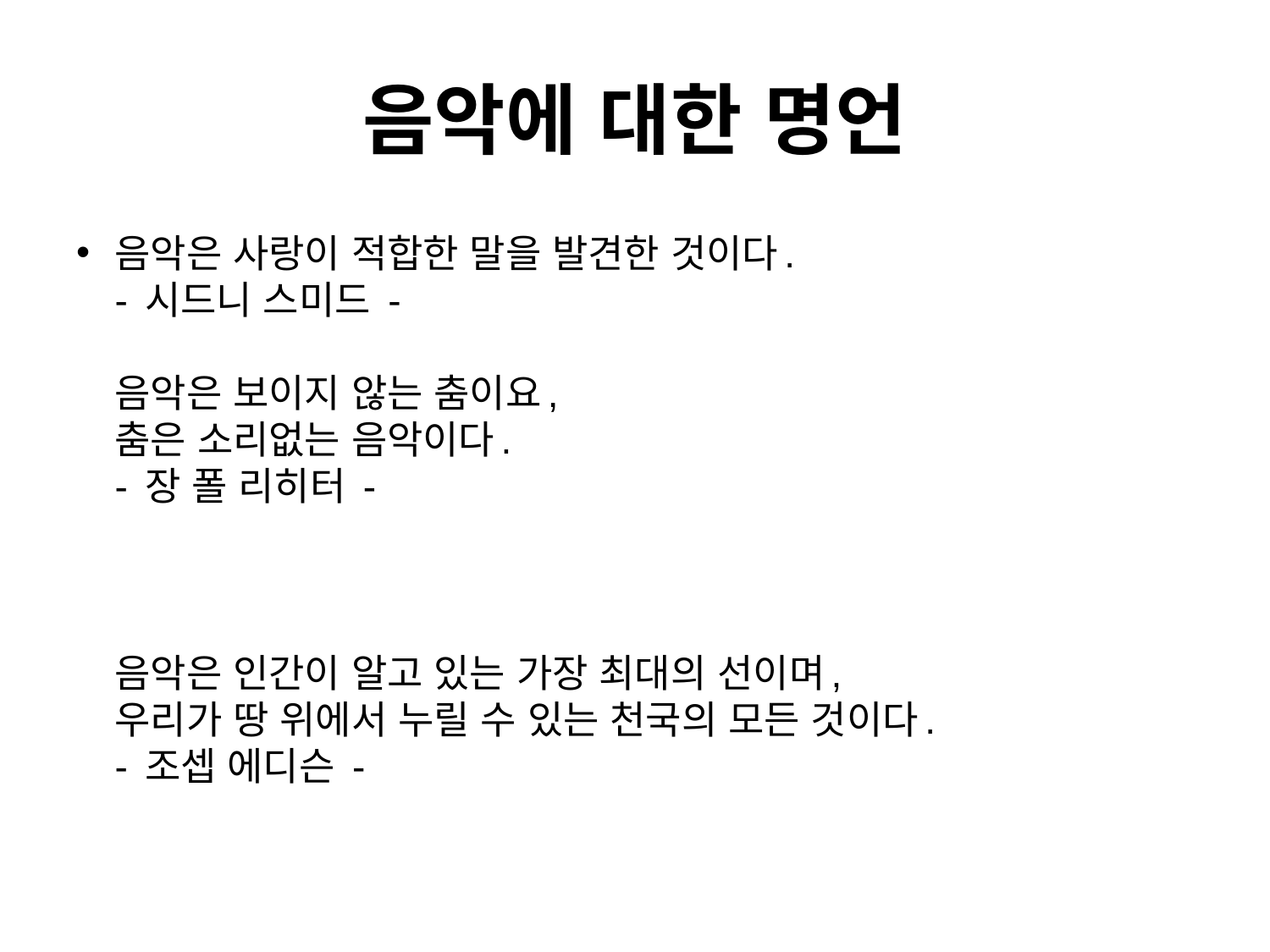

# 음악에 대한 명언
음악은 사랑이 적합한 말을 발견한 것이다.
- 시드니 스미드 -
음악은 보이지 않는 춤이요,
춤은 소리없는 음악이다.
- 장 폴 리히터 -
음악은 인간이 알고 있는 가장 최대의 선이며,
우리가 땅 위에서 누릴 수 있는 천국의 모든 것이다.
- 조셉 에디슨 -